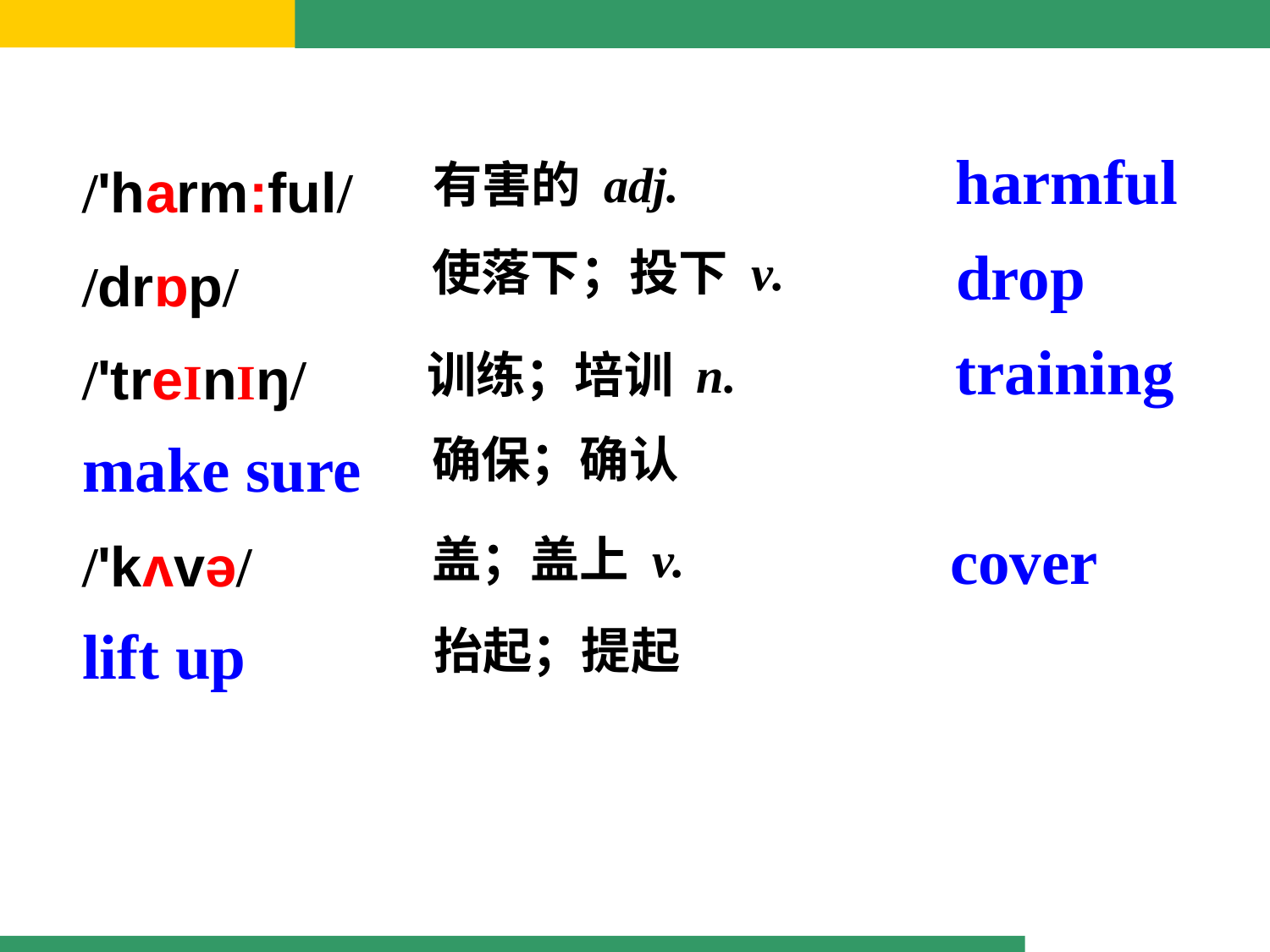

/'harm:ful/
/drɒp/
/'treInIŋ/
make sure
/'kʌvə/
lift up
harmful
有害的 adj.
drop
使落下；投下 v.
training
训练；培训 n.
确保；确认

cover
盖；盖上 v.
抬起；提起